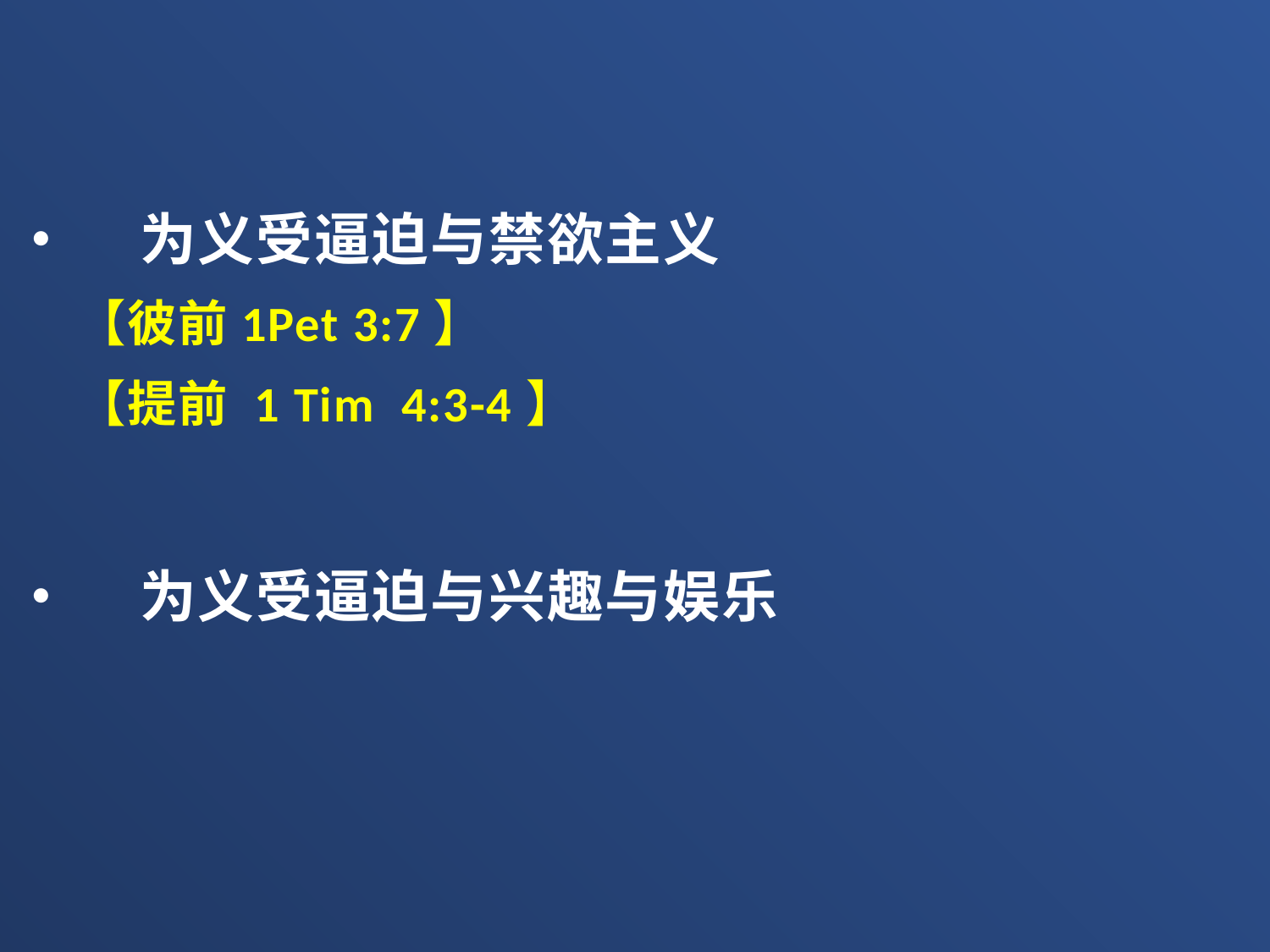

•	为义受逼迫与禁欲主义
【彼前1Pet 3:7】
【提前 1 Tim  4:3-4】

•	为义受逼迫与兴趣与娱乐